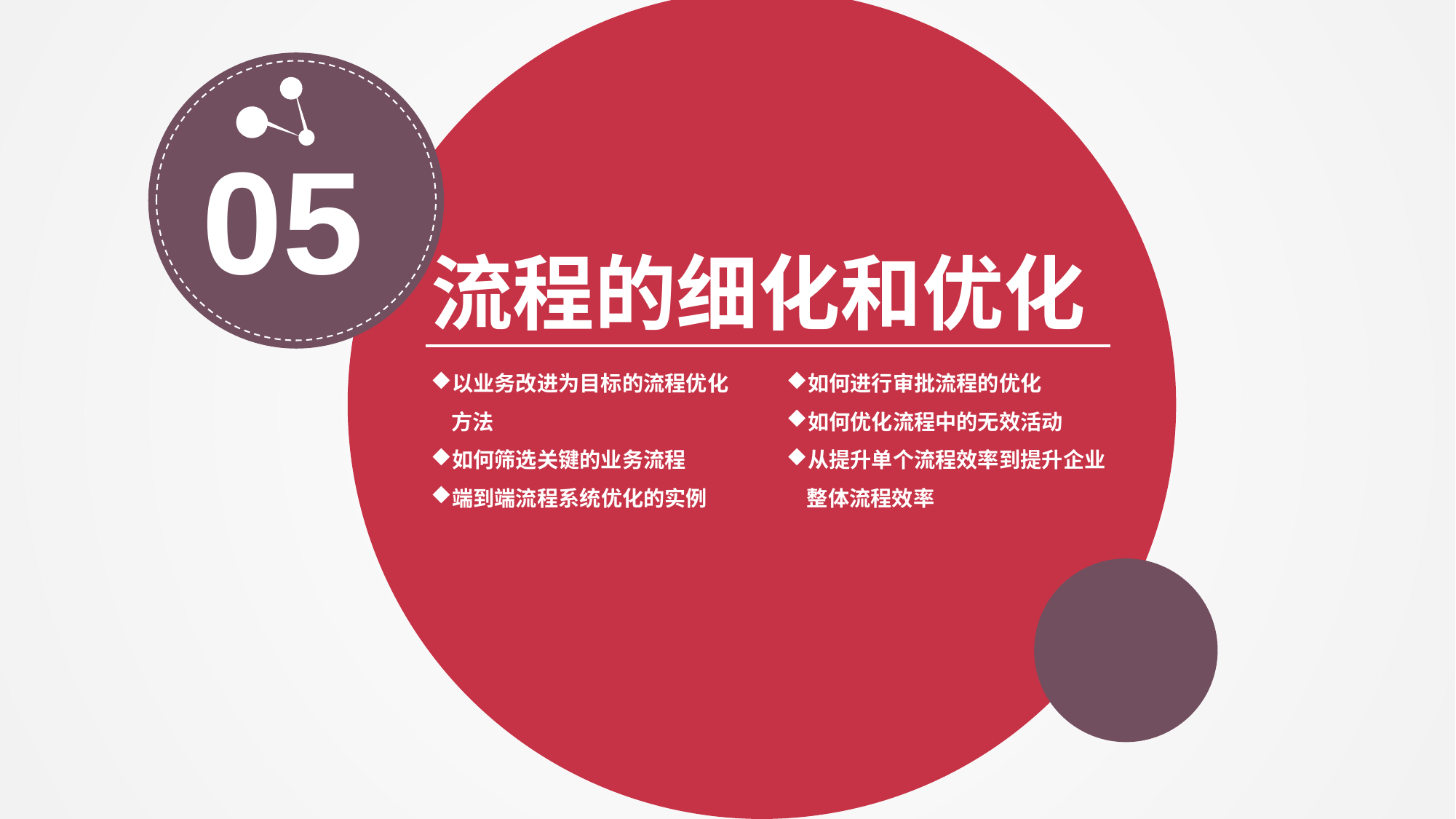

05
流程的细化和优化
以业务改进为目标的流程优化方法
如何筛选关键的业务流程
端到端流程系统优化的实例
如何进行审批流程的优化
如何优化流程中的无效活动
从提升单个流程效率到提升企业整体流程效率